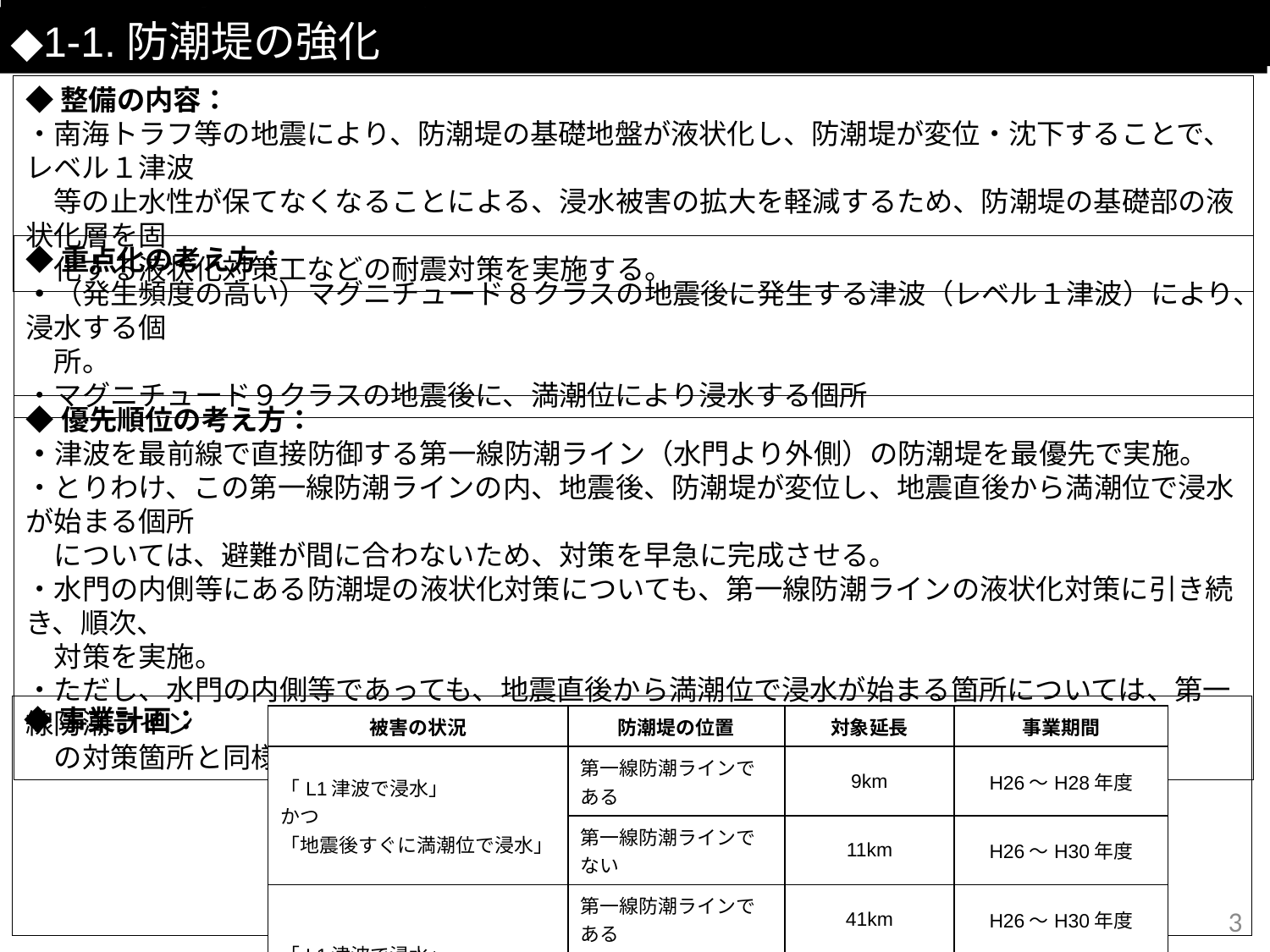

# ◆1-1.防潮堤の強化
◆1-1.防潮堤の強化
◆整備の内容：
・南海トラフ等の地震により、防潮堤の基礎地盤が液状化し、防潮堤が変位・沈下することで、レベル１津波
　等の止水性が保てなくなることによる、浸水被害の拡大を軽減するため、防潮堤の基礎部の液状化層を固
　化する液状化対策工などの耐震対策を実施する。
◆重点化の考え方：
・（発生頻度の高い）マグニチュード８クラスの地震後に発生する津波（レベル１津波）により、浸水する個
　所。
・マグニチュード９クラスの地震後に、満潮位により浸水する個所
◆優先順位の考え方：
・津波を最前線で直接防御する第一線防潮ライン（水門より外側）の防潮堤を最優先で実施。
・とりわけ、この第一線防潮ラインの内、地震後、防潮堤が変位し、地震直後から満潮位で浸水が始まる個所
　については、避難が間に合わないため、対策を早急に完成させる。
・水門の内側等にある防潮堤の液状化対策についても、第一線防潮ラインの液状化対策に引き続き、順次、
　対策を実施。
・ただし、水門の内側等であっても、地震直後から満潮位で浸水が始まる箇所については、第一線防潮ライン
　の対策箇所と同様、対策を早期に完了させる。
◆事業計画：
| 被害の状況 | 防潮堤の位置 | 対象延長 | 事業期間 |
| --- | --- | --- | --- |
| 「L1津波で浸水」 かつ 「地震後すぐに満潮位で浸水」 | 第一線防潮ラインである | 9km | H26～H28年度 |
|  | 第一線防潮ラインでない | 11km | H26～H30年度 |
| 「L1津波で浸水」 | 第一線防潮ラインである | 41km | H26～H30年度 |
|  | 第一線防潮ラインでない | 28km | H31～H35年度 |
| 合　　計 |  | 89km |  |
3